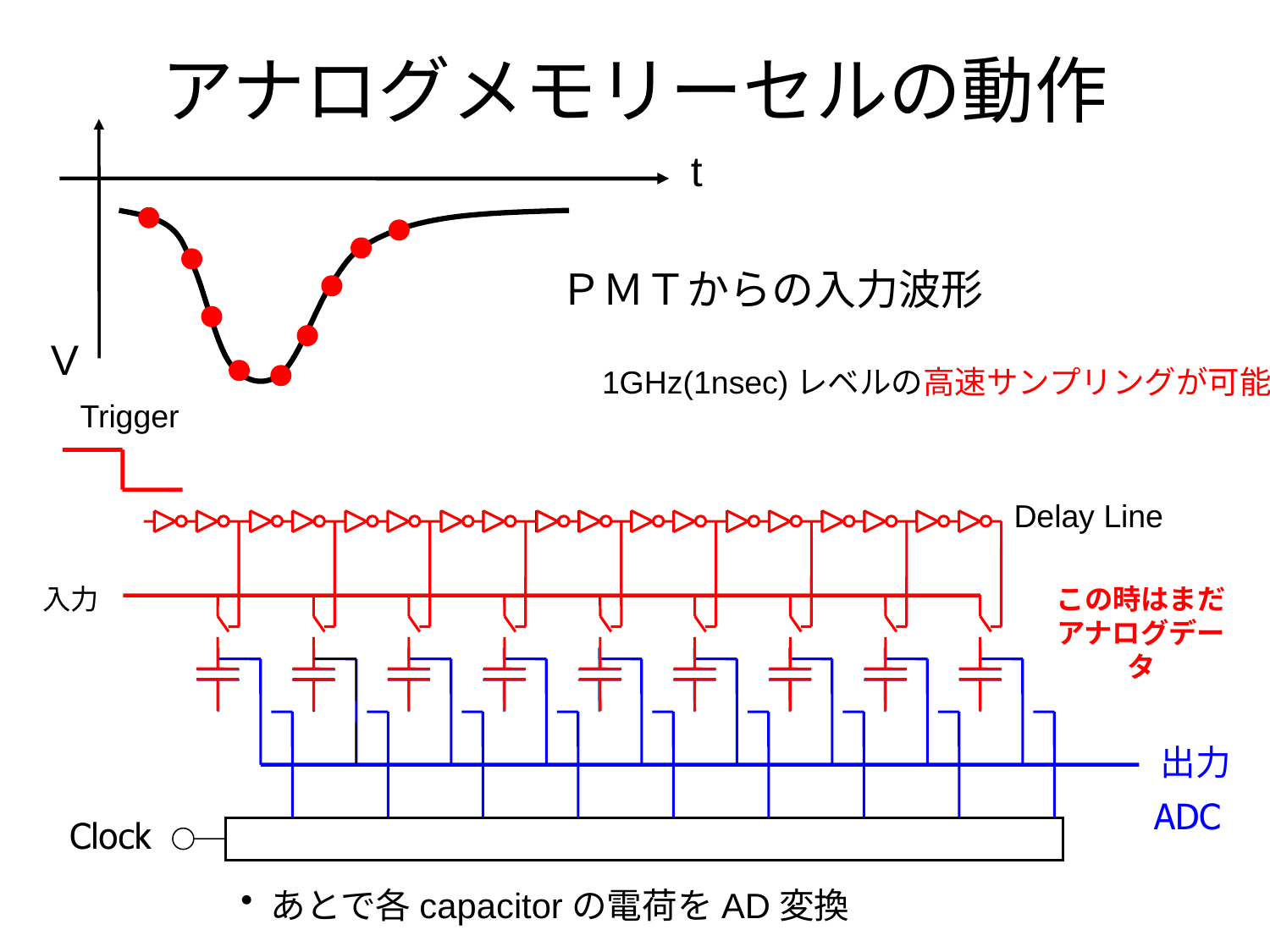

アナログメモリーセルの動作
t

ＰＭＴからの入力波形

V
1GHz(1nsec)レベルの高速サンプリングが可能

Trigger

Delay Line

入力
この時はまだ アナログデータ

出力

ADC
Clock

あとで各capacitorの電荷をAD変換